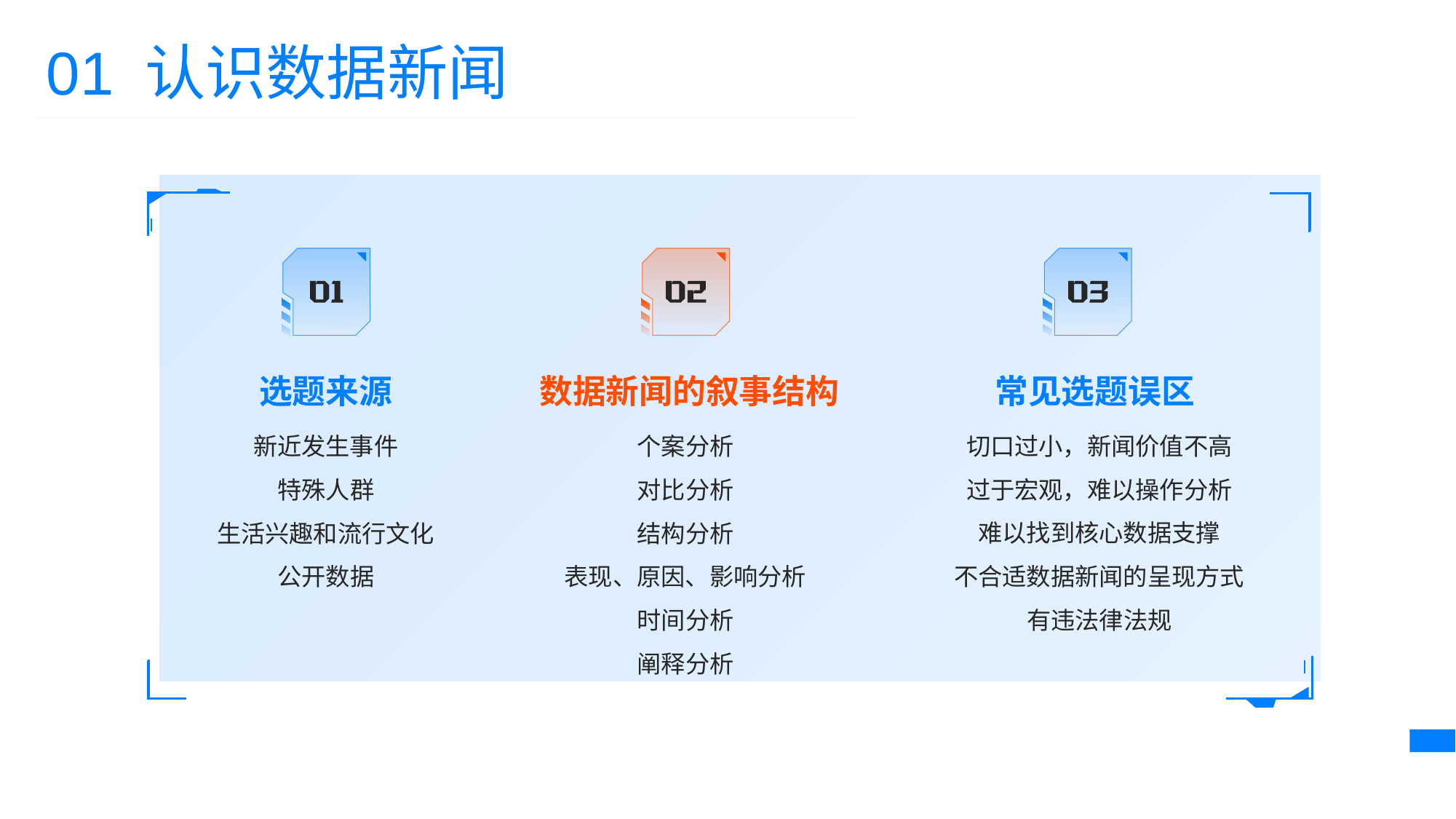

01 认识数据新闻

选题来源
数据新闻的叙事结构
常见选题误区
切口过小，新闻价值不高
过于宏观，难以操作分析
难以找到核心数据支撑
不合适数据新闻的呈现方式
有违法律法规

新近发生事件
特殊人群
生活兴趣和流行文化
公开数据
个案分析
对比分析
结构分析
表现、原因、影响分析
时间分析
阐释分析